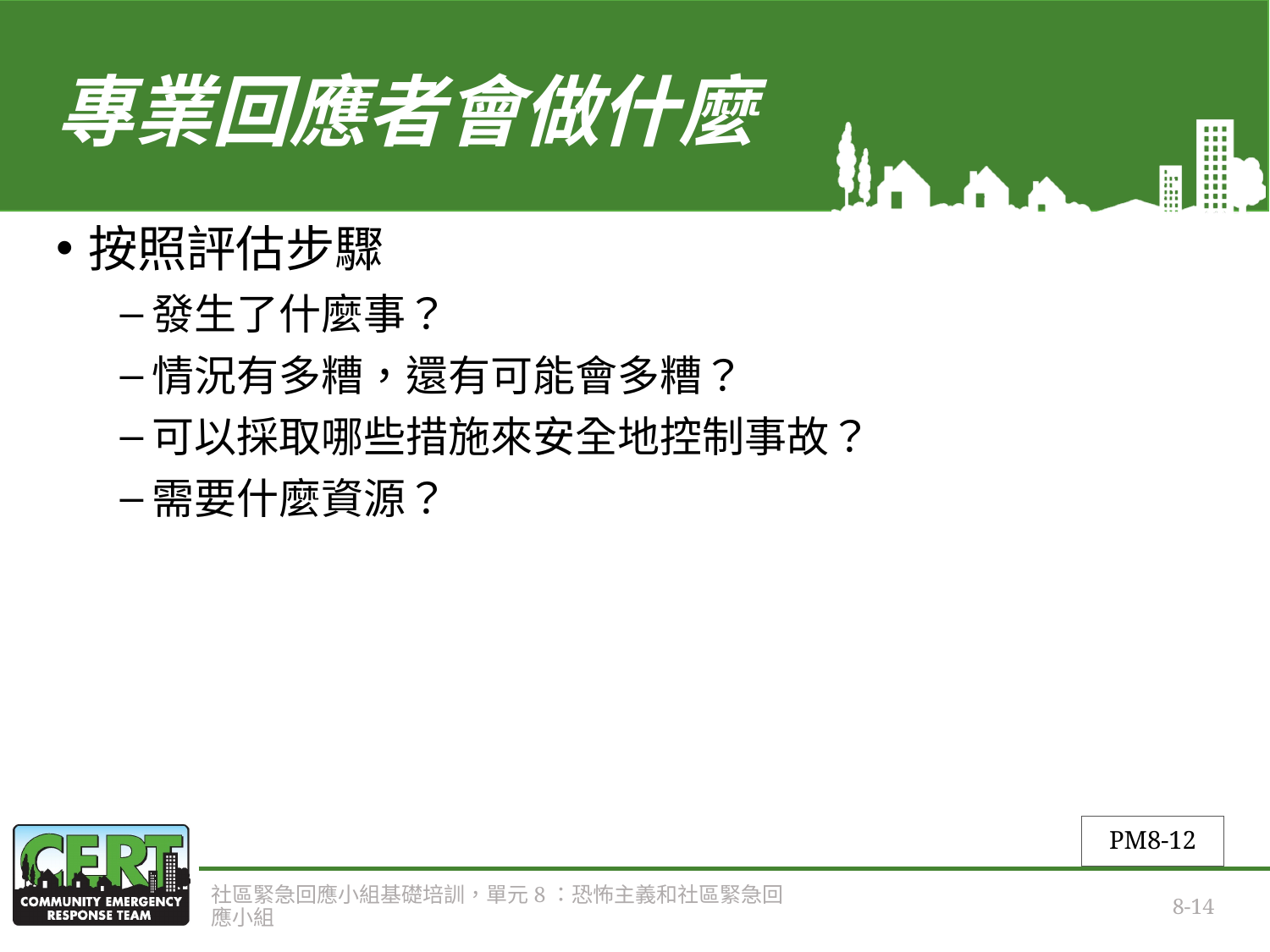

# 專業回應者會做什麼
按照評估步驟
發生了什麼事？
情況有多糟，還有可能會多糟？
可以採取哪些措施來安全地控制事故？
需要什麼資源？

PM8-12
社區緊急回應小組基礎培訓，單元8：恐怖主義和社區緊急回應小組
8-14